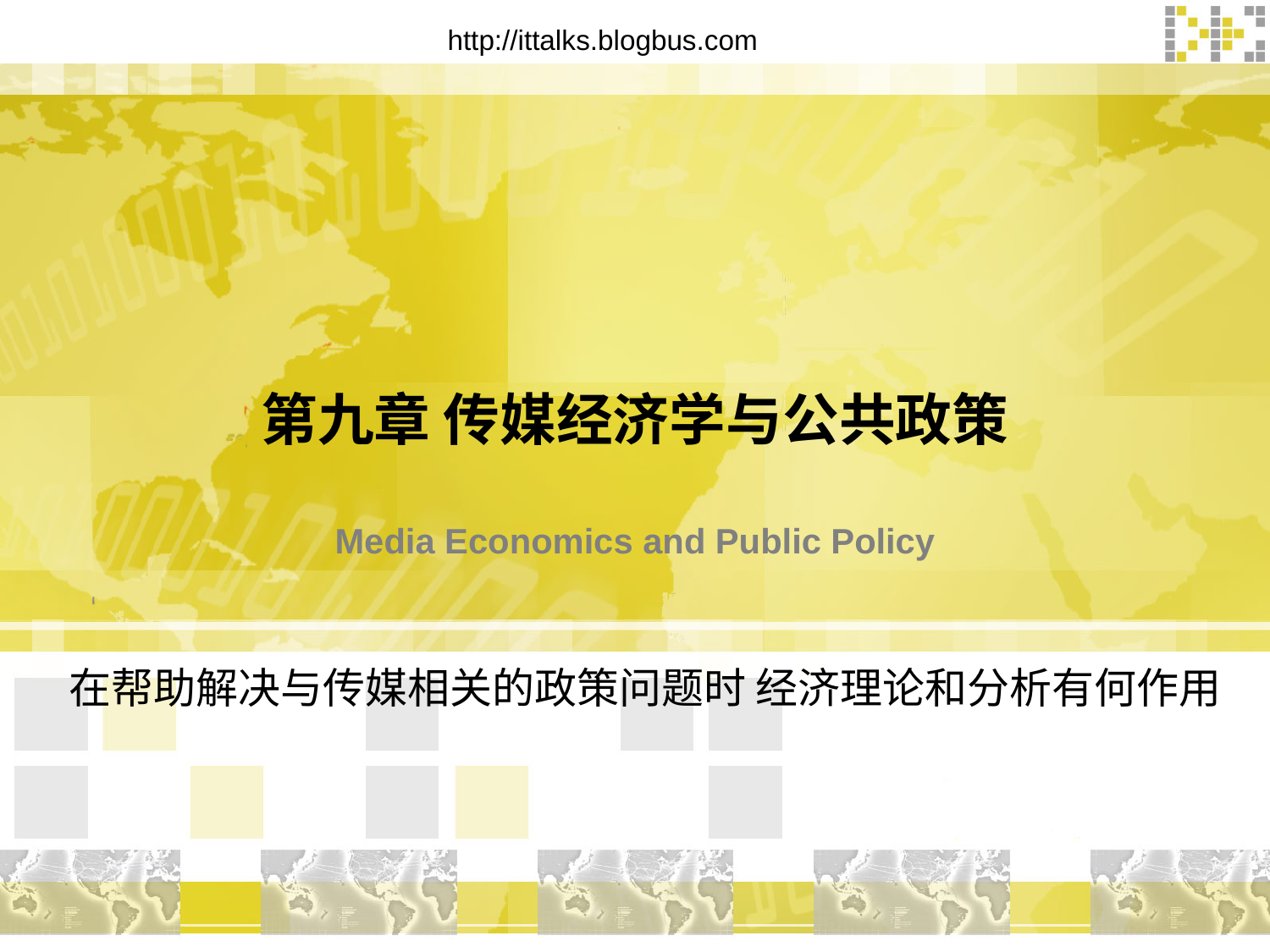

# 第九章 传媒经济学与公共政策
Media Economics and Public Policy
在帮助解决与传媒相关的政策问题时 经济理论和分析有何作用